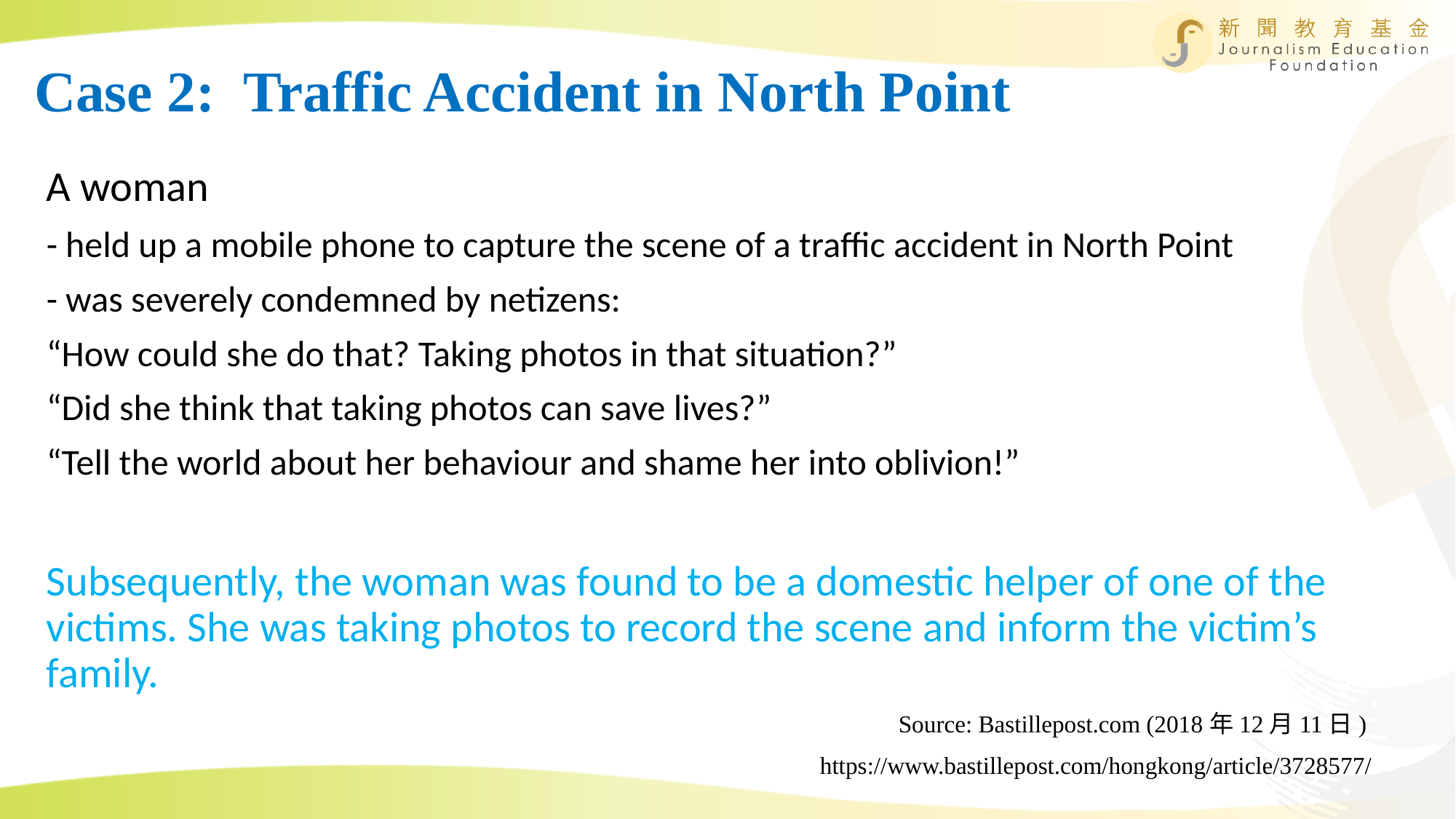

# Case 2:  Traffic Accident in North Point
A woman
- held up a mobile phone to capture the scene of a traffic accident in North Point
- was severely condemned by netizens:
“How could she do that? Taking photos in that situation?”
“Did she think that taking photos can save lives?”
“Tell the world about her behaviour and shame her into oblivion!”

Subsequently, the woman was found to be a domestic helper of one of the victims. She was taking photos to record the scene and inform the victim’s family.
Source: Bastillepost.com (2018年12月11日)
https://www.bastillepost.com/hongkong/article/3728577/